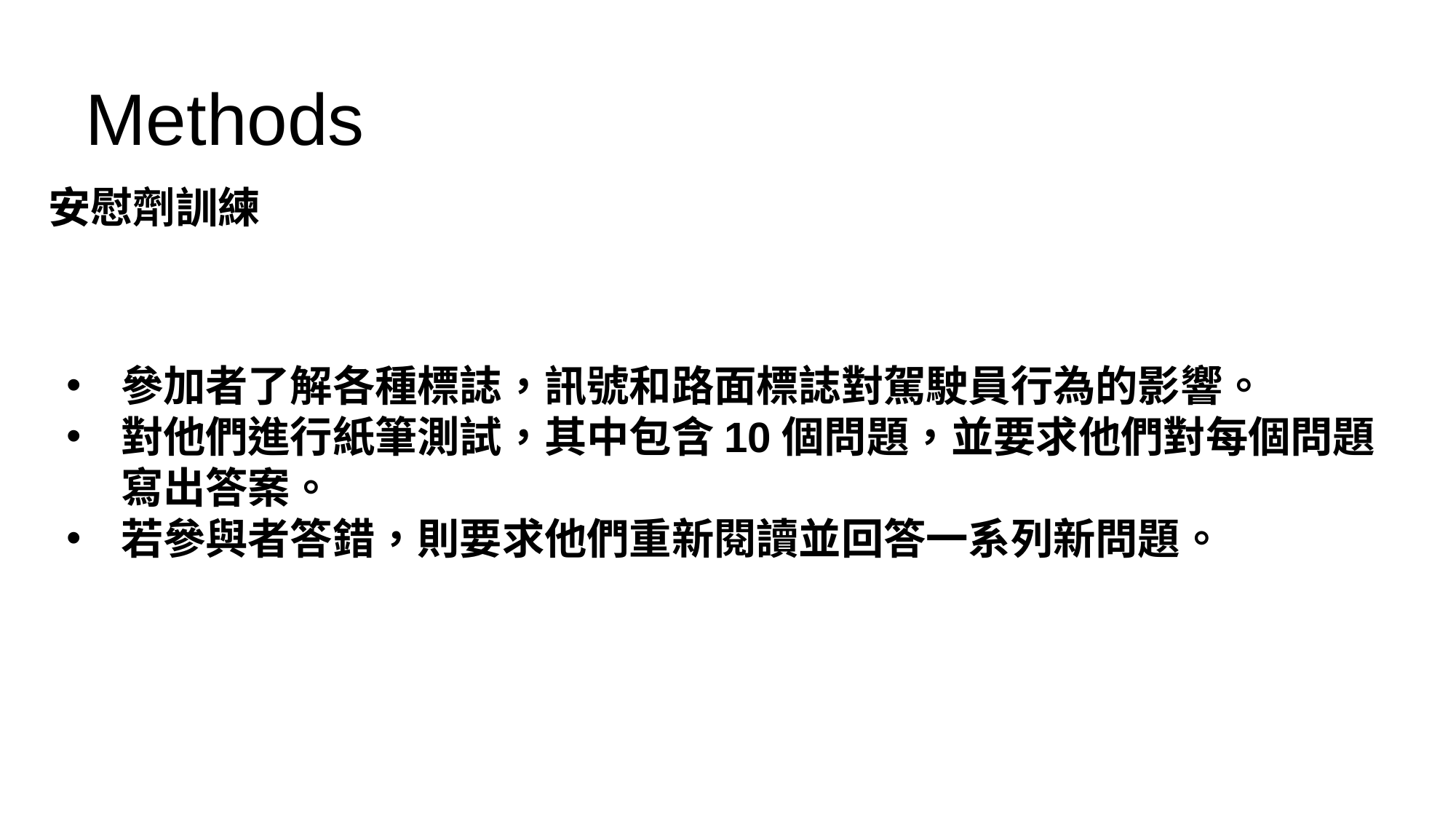

Methods
安慰劑訓練
參加者了解各種標誌，訊號和路面標誌對駕駛員行為的影響。
對他們進行紙筆測試，其中包含10個問題，並要求他們對每個問題寫出答案。
若參與者答錯，則要求他們重新閱讀並回答一系列新問題。